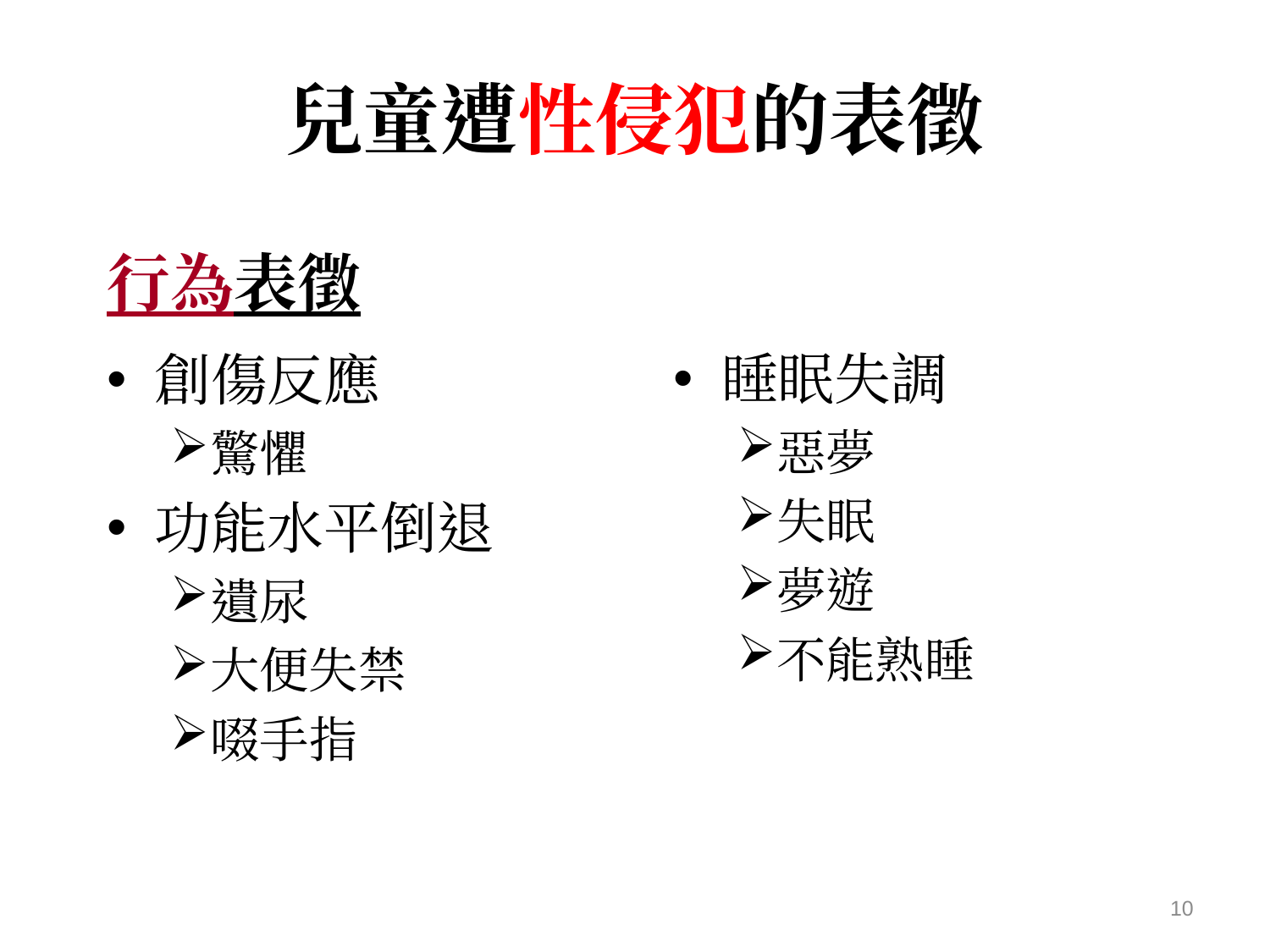

# 兒童遭性侵犯的表徵
行為表徵
創傷反應
驚懼
功能水平倒退
遺尿
大便失禁
啜手指
睡眠失調
惡夢
失眠
夢遊
不能熟睡

10